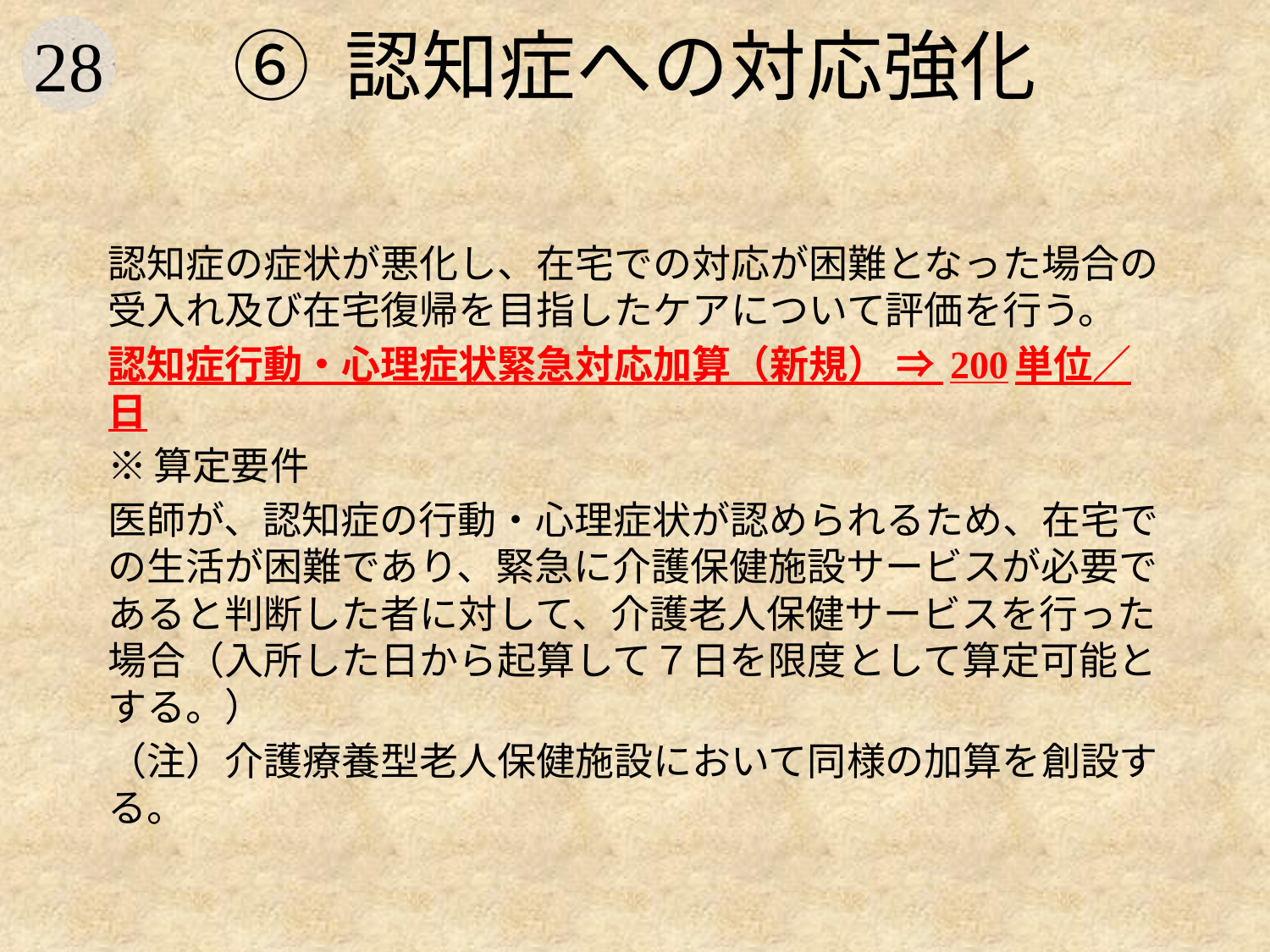

# ⑥ 認知症への対応強化
認知症の症状が悪化し、在宅での対応が困難となった場合の受入れ及び在宅復帰を目指したケアについて評価を行う。
認知症行動・心理症状緊急対応加算（新規） ⇒ 200単位／日
※算定要件
医師が、認知症の行動・心理症状が認められるため、在宅での生活が困難であり、緊急に介護保健施設サービスが必要であると判断した者に対して、介護老人保健サービスを行った場合（入所した日から起算して７日を限度として算定可能とする。）
（注）介護療養型老人保健施設において同様の加算を創設する。